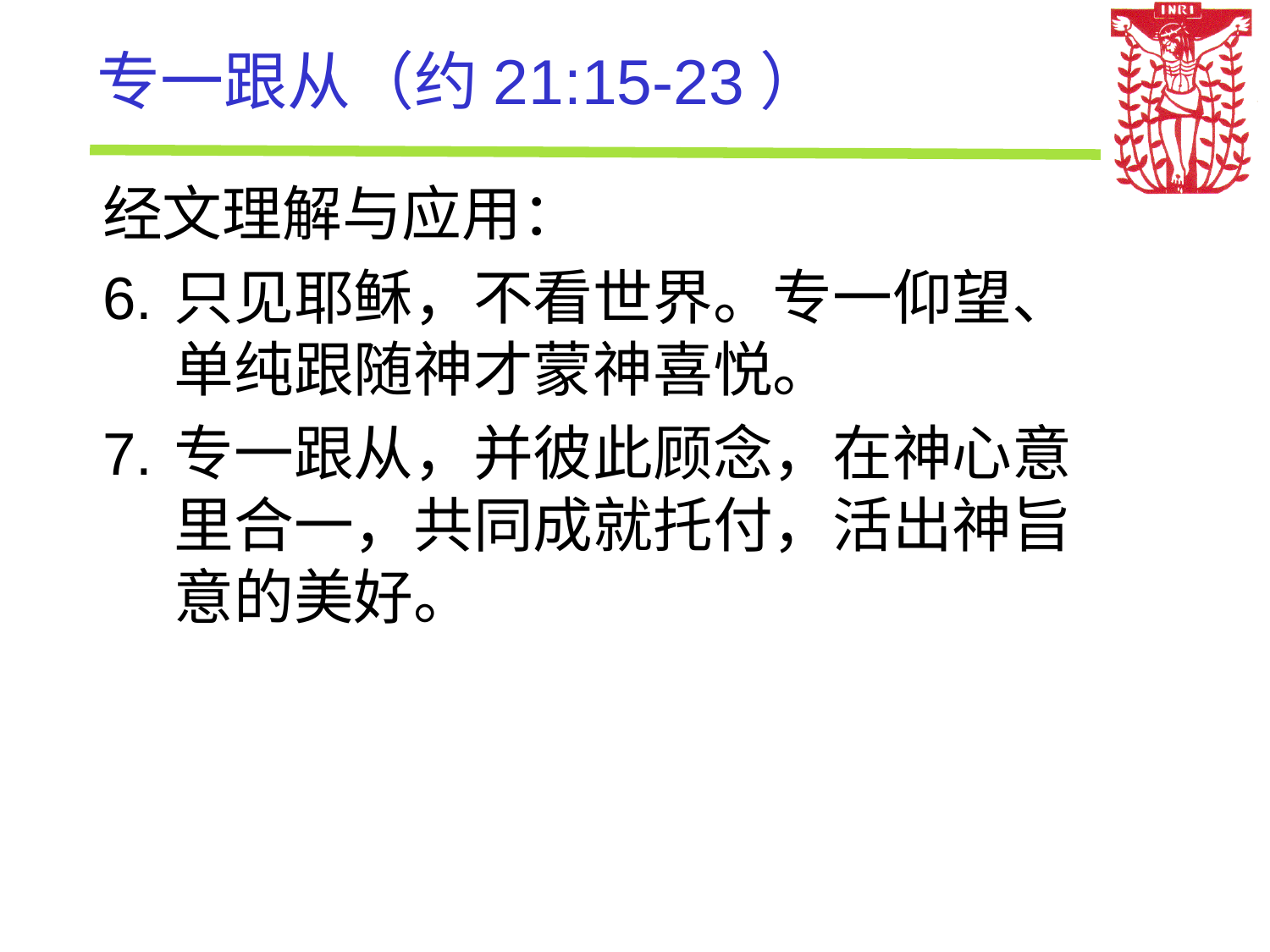

# 专一跟从（约21:15-23）
经文理解与应用：
只见耶稣，不看世界。专一仰望、单纯跟随神才蒙神喜悦。
专一跟从，并彼此顾念，在神心意里合一，共同成就托付，活出神旨意的美好。